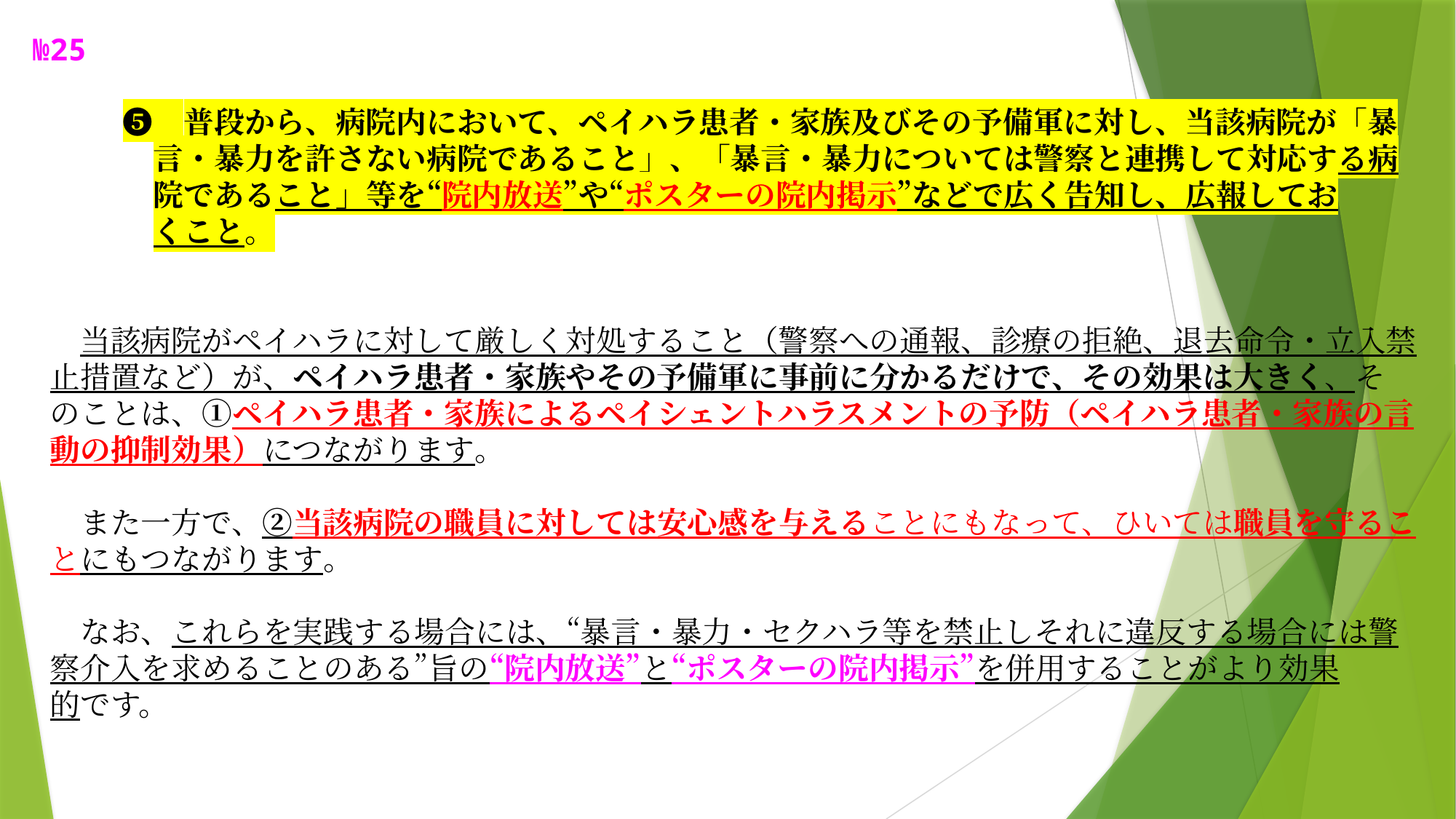

№25

　　　❺　普段から、病院内において、ペイハラ患者・家族及びその予備軍に対し、当該病院が「暴
　　　　言・暴力を許さない病院であること」、「暴言・暴力については警察と連携して対応する病
　　　　院であること」等を“院内放送”や“ポスターの院内掲示”などで広く告知し、広報してお
　　　　くこと。

　当該病院がペイハラに対して厳しく対処すること（警察への通報、診療の拒絶、退去命令・立入禁
止措置など）が、ペイハラ患者・家族やその予備軍に事前に分かるだけで、その効果は大きく、そ
のことは、①ペイハラ患者・家族によるペイシェントハラスメントの予防（ペイハラ患者・家族の言
動の抑制効果）につながります。

　また一方で、②当該病院の職員に対しては安心感を与えることにもなって、ひいては職員を守るこ
とにもつながります。

　なお、これらを実践する場合には、“暴言・暴力・セクハラ等を禁止しそれに違反する場合には警
察介入を求めることのある”旨の“院内放送”と“ポスターの院内掲示”を併用することがより効果
的です。